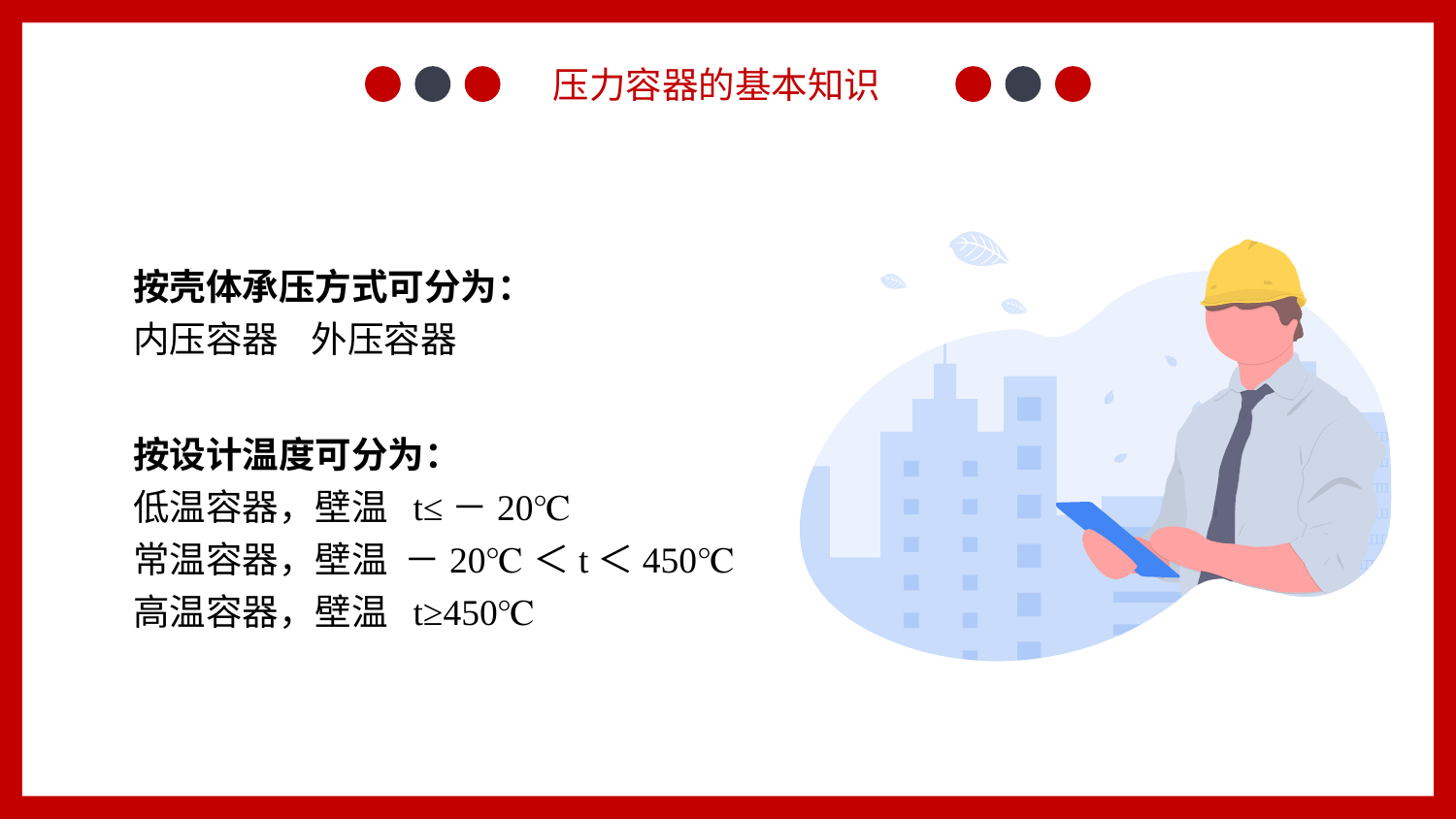

压力容器的基本知识

按壳体承压方式可分为：
内压容器    外压容器
按设计温度可分为：
低温容器，壁温  t≤－20℃
常温容器，壁温  －20℃＜t＜450℃
高温容器，壁温  t≥450℃